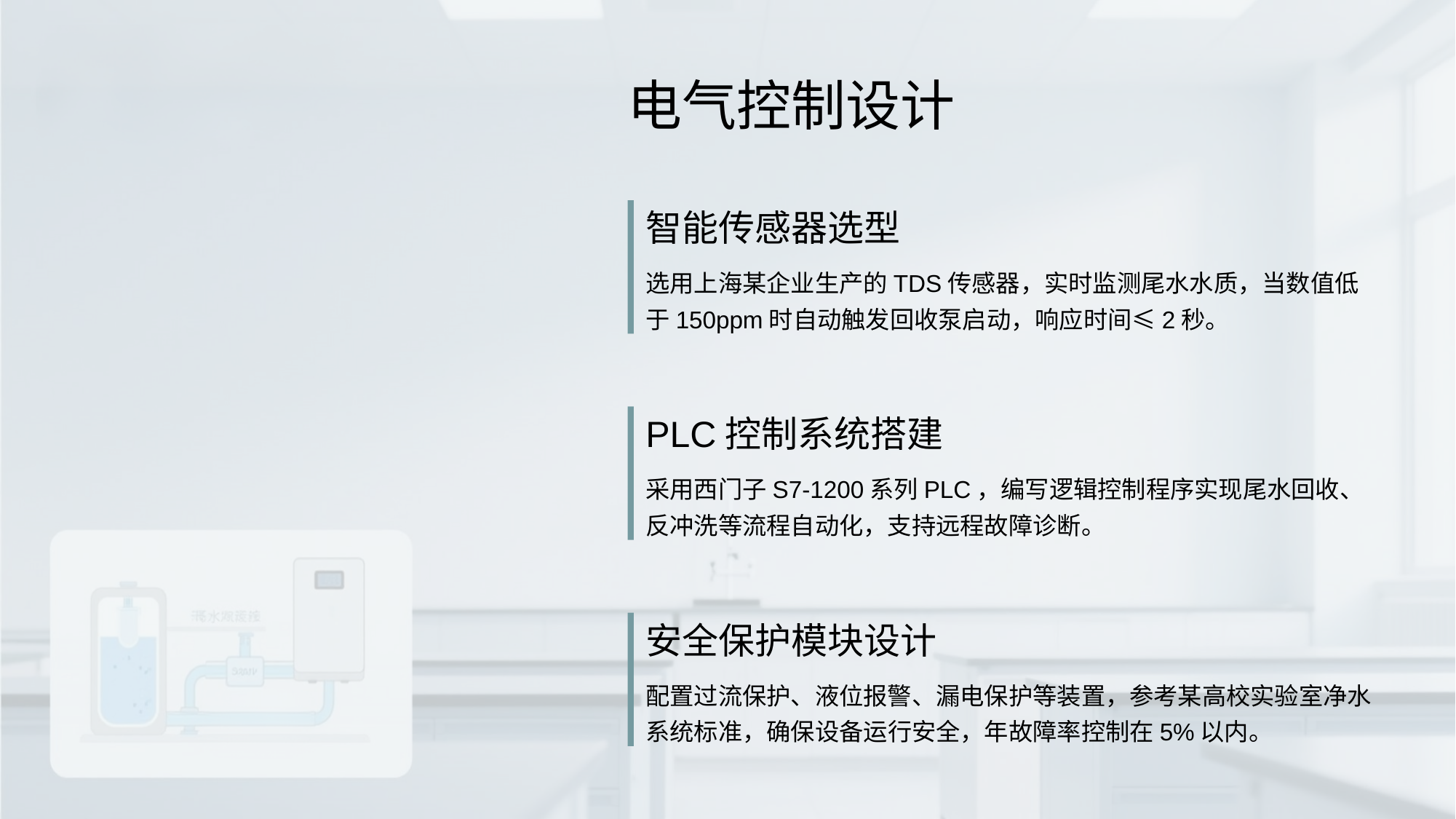

电气控制设计

智能传感器选型
选用上海某企业生产的TDS传感器，实时监测尾水水质，当数值低于150ppm时自动触发回收泵启动，响应时间≤2秒。

PLC控制系统搭建
采用西门子S7-1200系列PLC，编写逻辑控制程序实现尾水回收、反冲洗等流程自动化，支持远程故障诊断。

安全保护模块设计
配置过流保护、液位报警、漏电保护等装置，参考某高校实验室净水系统标准，确保设备运行安全，年故障率控制在5%以内。